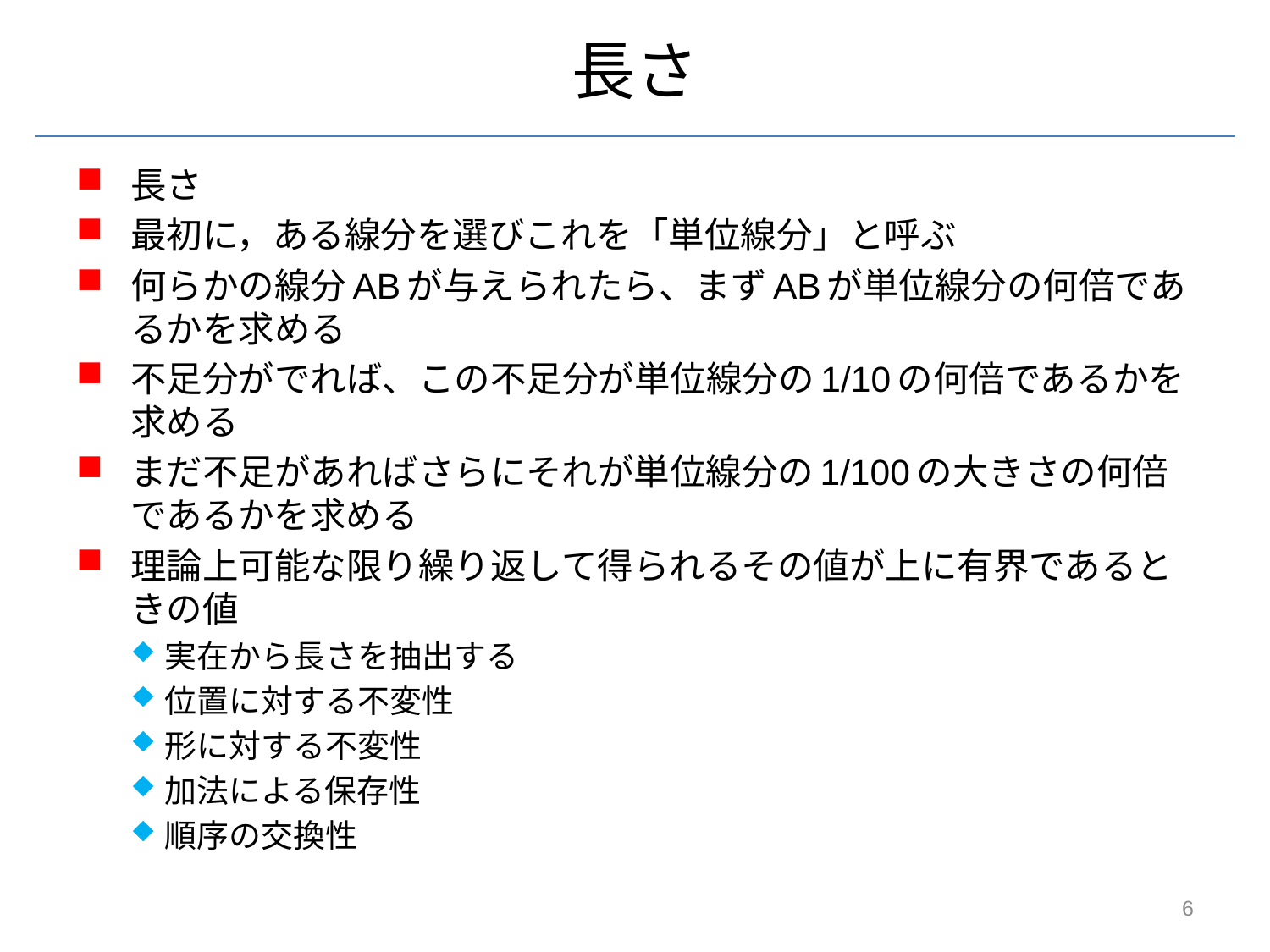

# 長さ
長さ
最初に，ある線分を選びこれを「単位線分」と呼ぶ
何らかの線分ABが与えられたら、まずABが単位線分の何倍であるかを求める
不足分がでれば、この不足分が単位線分の1/10の何倍であるかを求める
まだ不足があればさらにそれが単位線分の1/100の大きさの何倍であるかを求める
理論上可能な限り繰り返して得られるその値が上に有界であるときの値
実在から長さを抽出する
位置に対する不変性
形に対する不変性
加法による保存性
順序の交換性

6